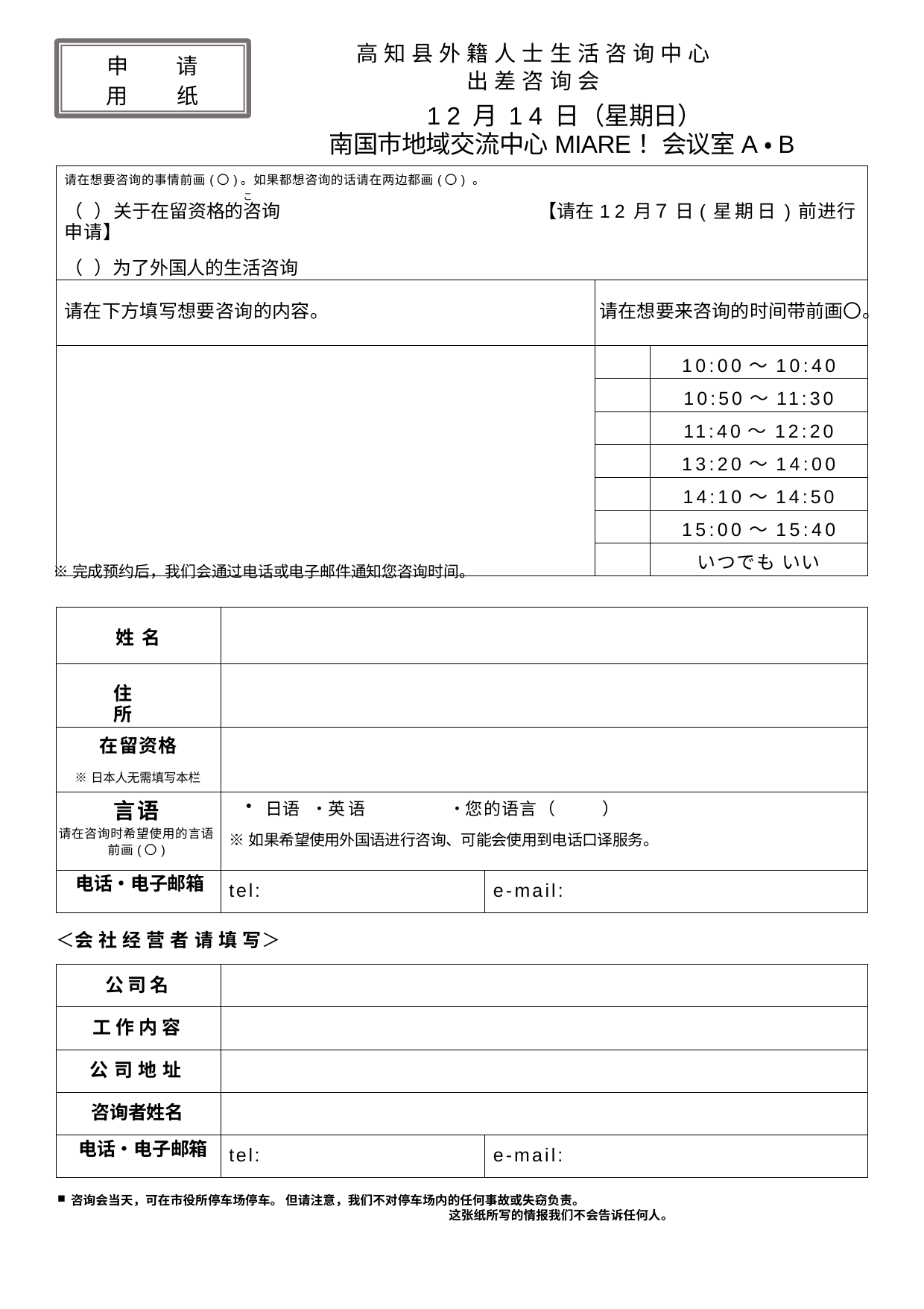

高 知 县 外 籍 人 士 生 活 咨 询 中 心
出 差 咨 询 会
申        请
用       纸

12月 14日（星期日）
南国市地域交流中心MIARE！会议室A・B

| 请在想要咨询的事情前画(〇)。如果都想咨询的话请在两边都画(〇) 。 　こ （ ）关于在留资格的咨询 【请在12月７日(星期日)前进行申请】 （ ）为了外国人的生活咨询 |  |  |
| --- | --- | --- |
| 请在下方填写想要咨询的内容。 | 请在想要来咨询的时间带前画〇。 |  |
|  |  | 10:00～10:40 |
|  |  | 10:50～11:30 |
|  |  | 11:40～12:20 |
|  |  | 13:20～14:00 |
|  |  | 14:10～14:50 |
|  |  | 15:00～15:40 |
|  |  | いつでも いい |
※完成预约后，我们会通过电话或电子邮件通知您咨询时间。
| 姓 名 |  |  |
| --- | --- | --- |
| 住 所 |  |  |
| 在留资格 ※日本人无需填写本栏 |  |  |
| 言语 请在咨询时希望使用的言语 前画(〇) | 日语 ・英语 ・您的语言（ ） ※如果希望使用外国语进行咨询、可能会使用到电话口译服务。 |  |
| 电话・电子邮箱 | tel: | e-mail: |

＜会 社 经 营 者 请 填 写＞
| 公 司 名 |  |  |
| --- | --- | --- |
| 工 作 内 容 |  |  |
| 公 司 地 址 |  |  |
| 咨询者姓名 |  |  |
| 电话・电子邮箱 | tel: | e-mail: |

咨询会当天，可在市役所停车场停车。 但请注意，我们不对停车场内的任何事故或失窃负责。
                                                                                                                                           这张纸所写的情报我们不会告诉任何人。